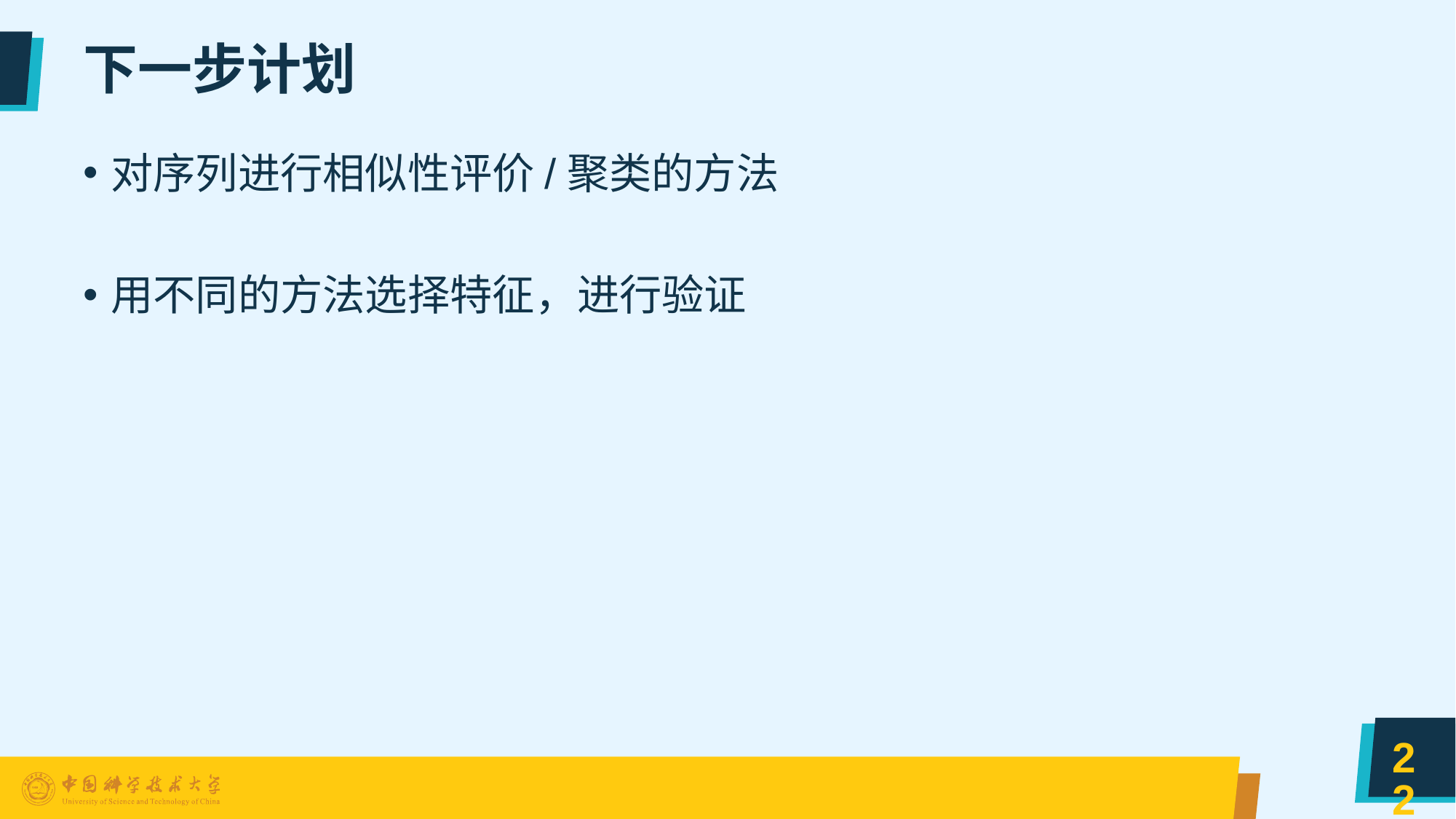

# 下一步计划
对序列进行相似性评价/聚类的方法

用不同的方法选择特征，进行验证

22